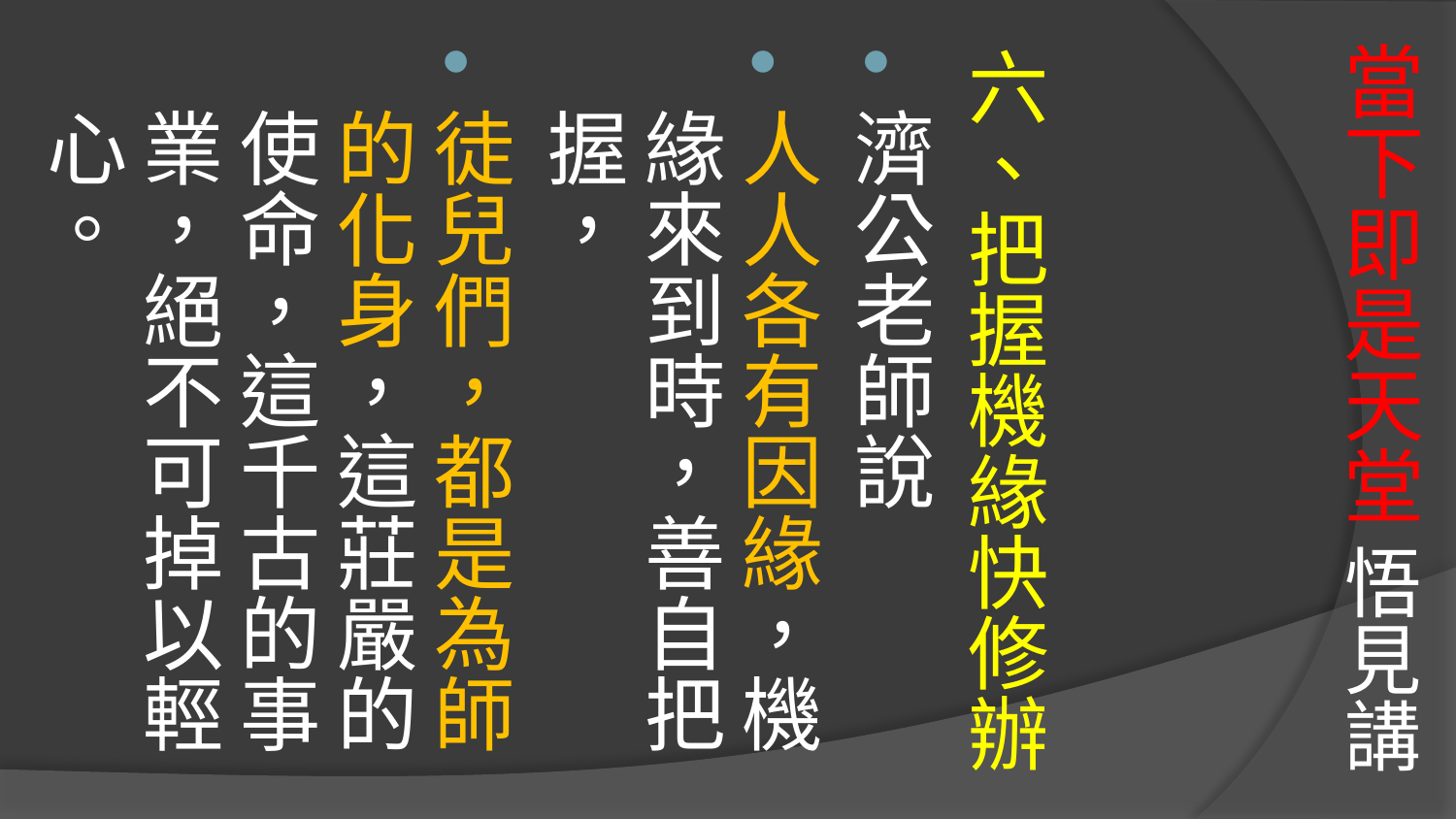

# 當下即是天堂 悟見講
六、把握機緣快修辦
濟公老師說
人人各有因緣，機緣來到時，善自把握，
徒兒們，都是為師的化身，這莊嚴的使命，這千古的事業，絕不可掉以輕心。